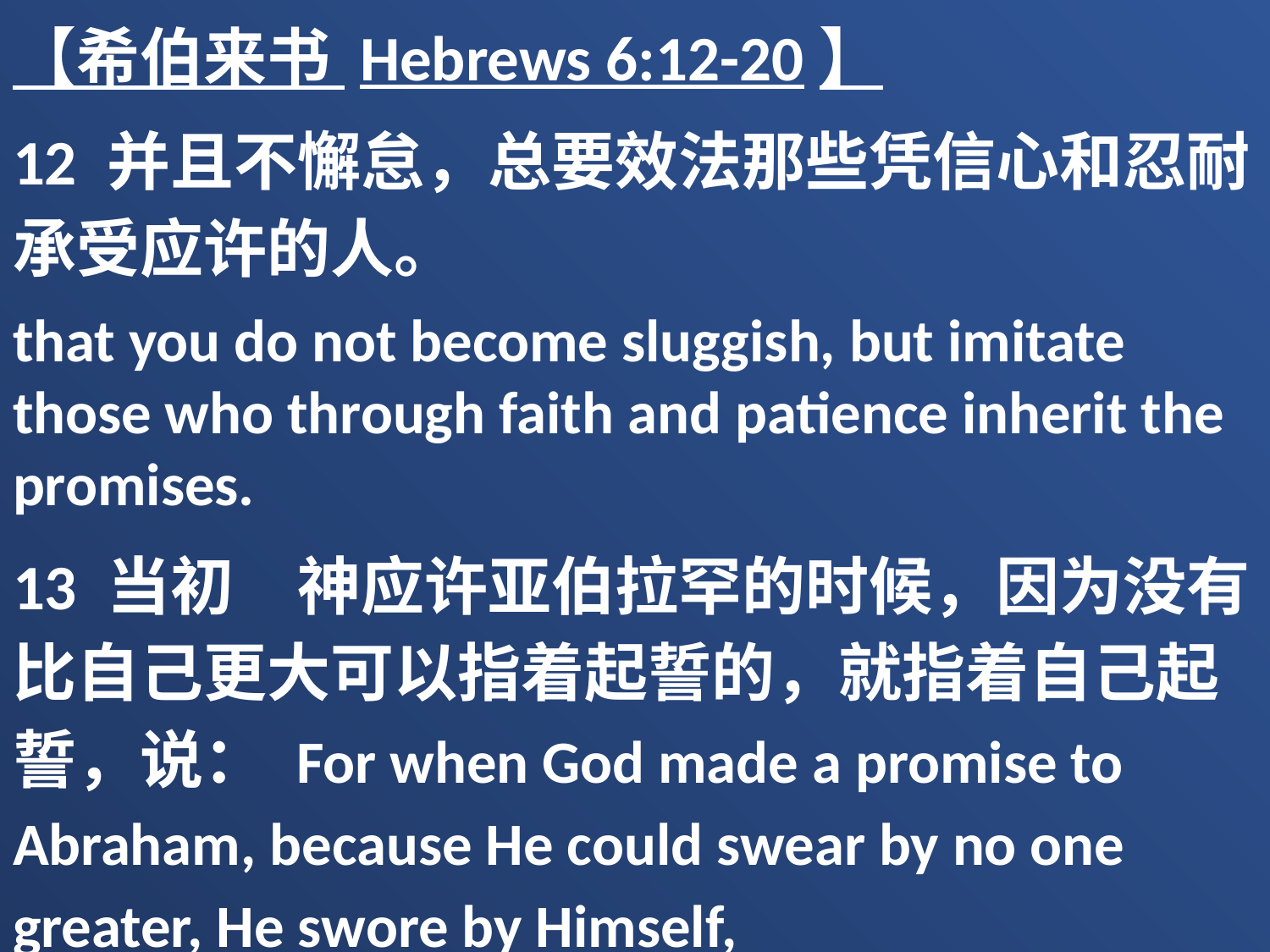

【希伯来书 Hebrews 6:12-20】
12 并且不懈怠，总要效法那些凭信心和忍耐承受应许的人。
that you do not become sluggish, but imitate those who through faith and patience inherit the promises.
13 当初　神应许亚伯拉罕的时候，因为没有比自己更大可以指着起誓的，就指着自己起誓，说： For when God made a promise to Abraham, because He could swear by no one greater, He swore by Himself,